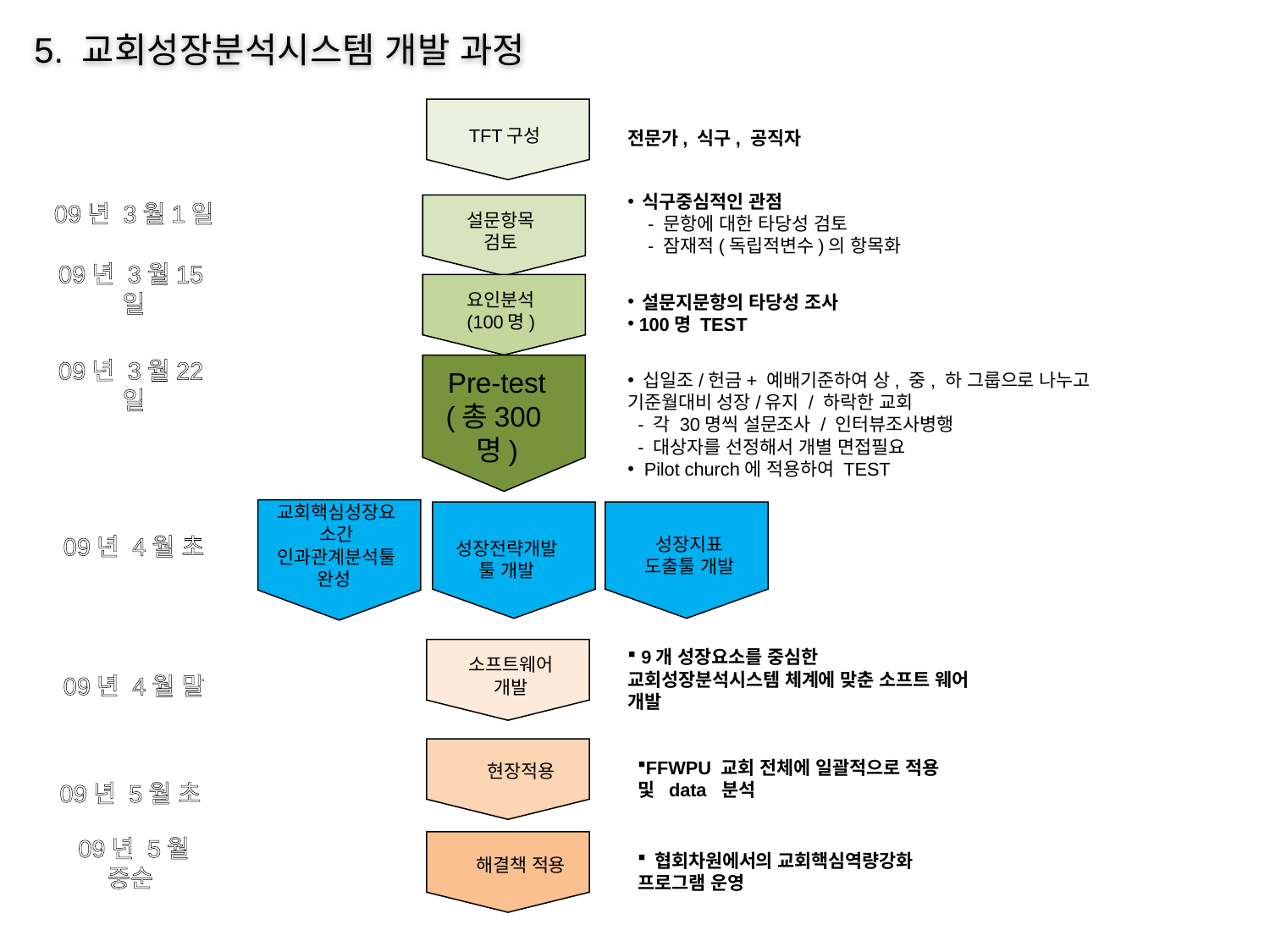

5. 교회성장분석시스템 개발 과정

TFT구성
전문가, 식구, 공직자
 식구중심적인 관점
    - 문항에 대한 타당성 검토
    - 잠재적(독립적변수)의 항목화

설문항목
검토

요인분석
(100명)
 설문지문항의 타당성 조사
 100명 TEST

Pre-test
(총300명)
 십일조/헌금+ 예배기준하여 상, 중, 하 그룹으로 나누고  기준월대비 성장/유지 / 하락한 교회
  - 각 30명씩 설문조사 / 인터뷰조사병행
  - 대상자를 선정해서 개별 면접필요
  Pilot church에 적용하여 TEST

교회핵심성장요소간 인과관계분석툴완성

성장지표
도출툴 개발

성장전략개발
툴 개발
 9개 성장요소를 중심한 교회성장분석시스템 체계에 맞춘 소프트 웨어 개발

소프트웨어
개발

현장적용
FFWPU 교회 전체에 일괄적으로 적용 및  data  분석
09년 3월1일
09년 3월15일
09년 3월22일
09년 4월 초
09년 4월 말
09년 5월 초

해결책 적용
 협회차원에서의 교회핵심역량강화 프로그램 운영
09년 5월 중순